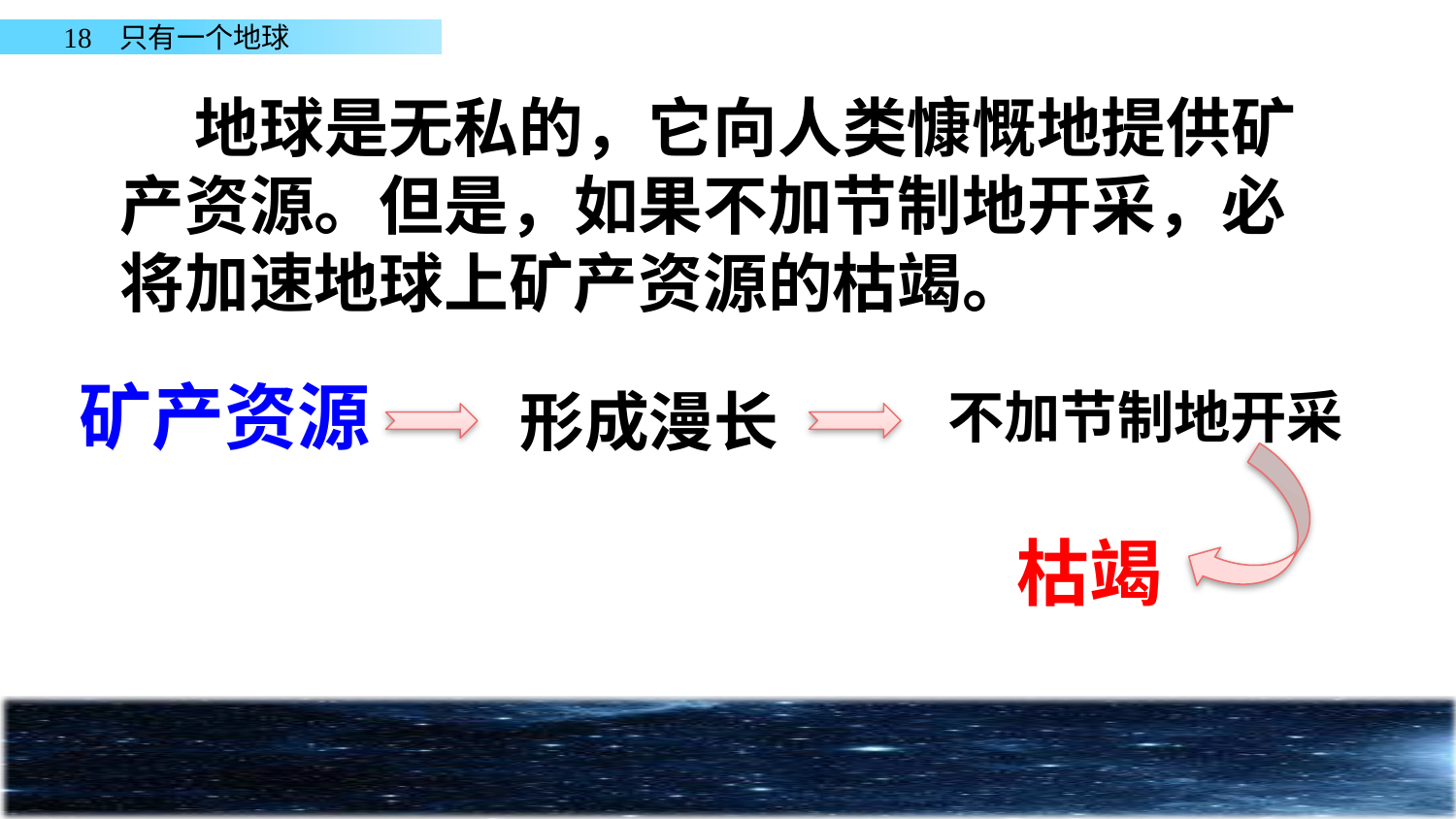

地球是无私的，它向人类慷慨地提供矿产资源。但是，如果不加节制地开采，必将加速地球上矿产资源的枯竭。
矿产资源
形成漫长
不加节制地开采

枯竭